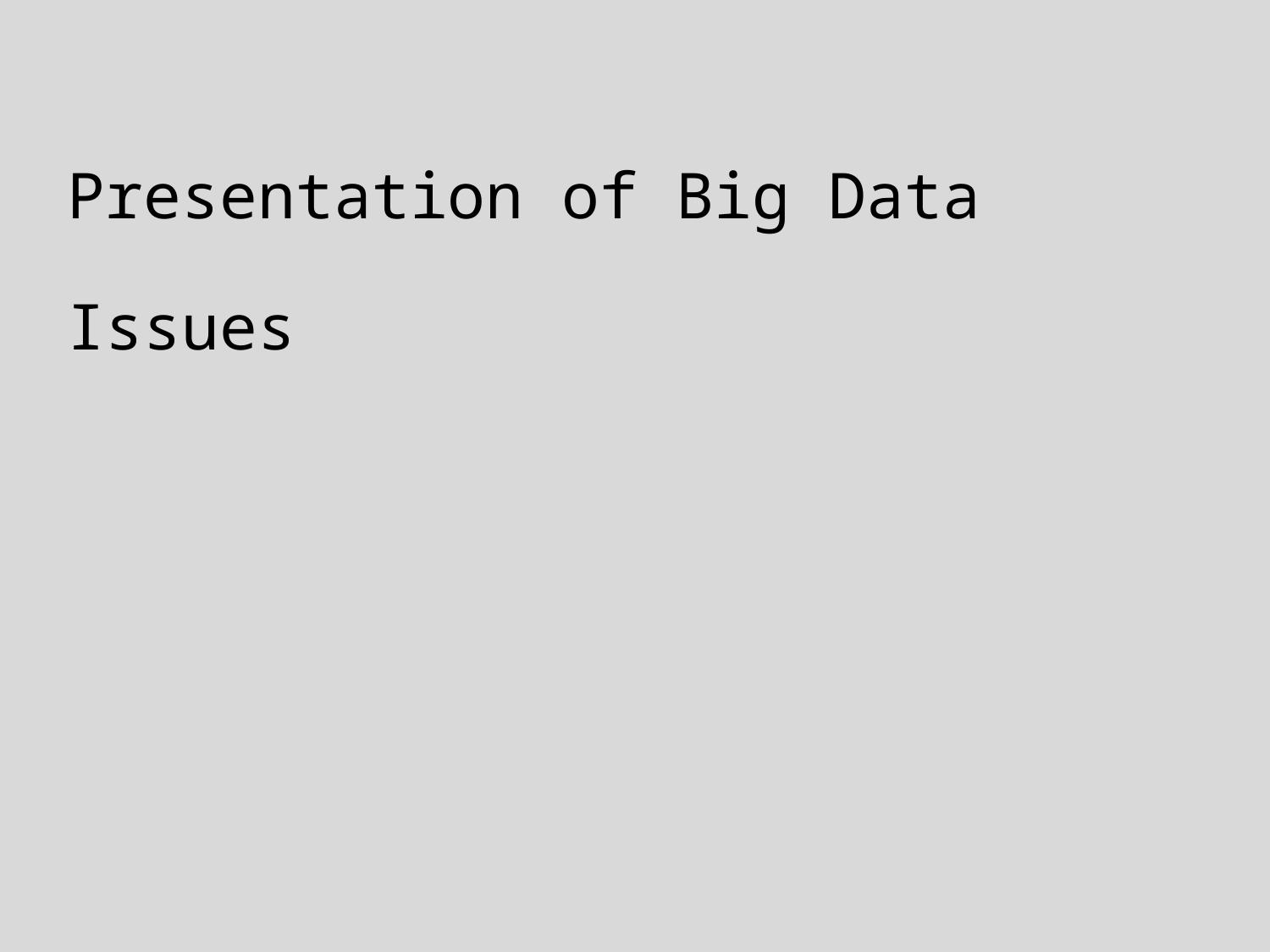

Presentation of Big Data Issues

2015/03/25
傅家啟